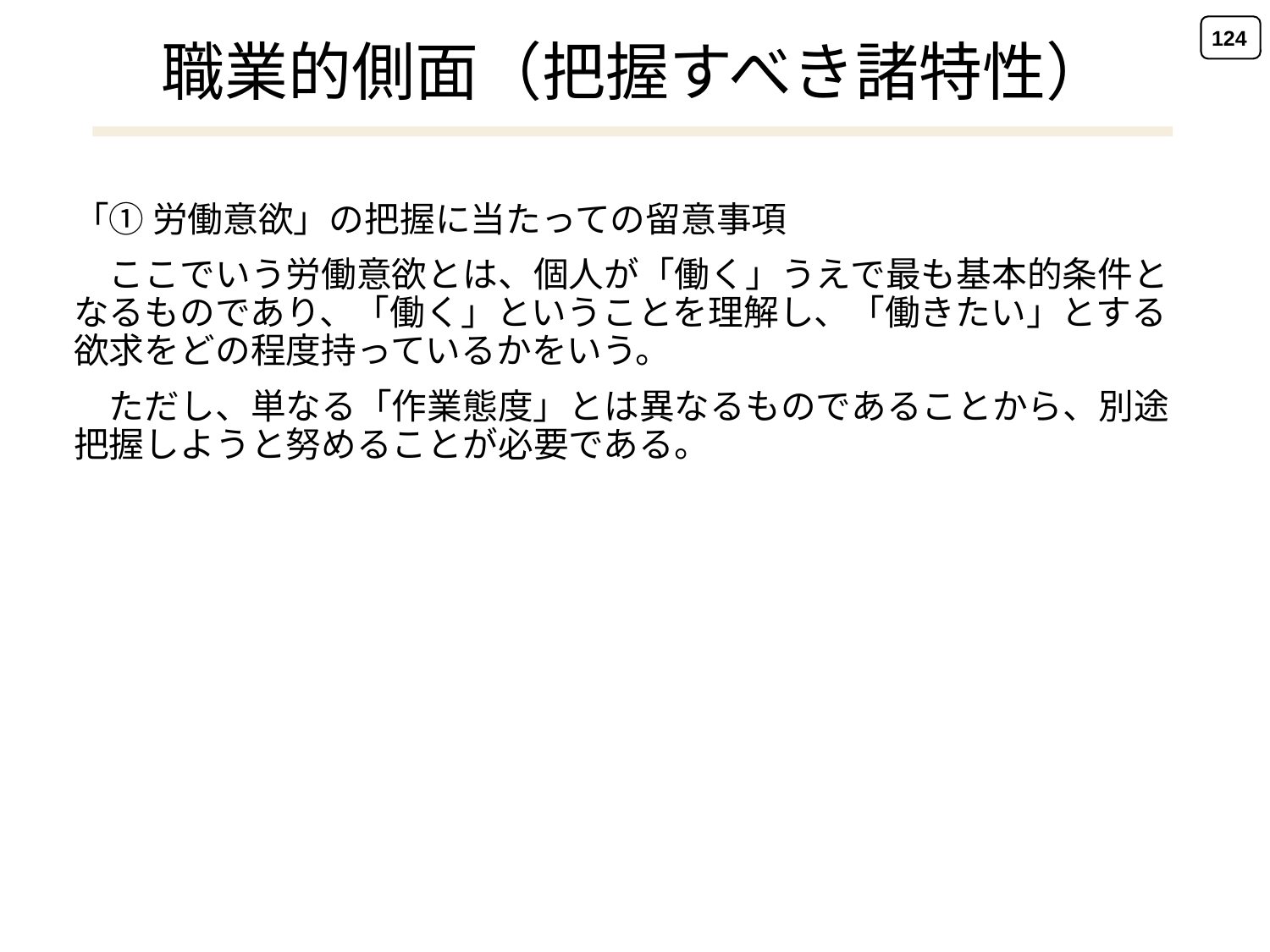

124

# 職業的側面（把握すべき諸特性）

「① 労働意欲」の把握に当たっての留意事項
　ここでいう労働意欲とは、個人が「働く」うえで最も基本的条件となるものであり、「働く」ということを理解し、「働きたい」とする欲求をどの程度持っているかをいう。
　ただし、単なる「作業態度」とは異なるものであることから、別途把握しようと努めることが必要である。